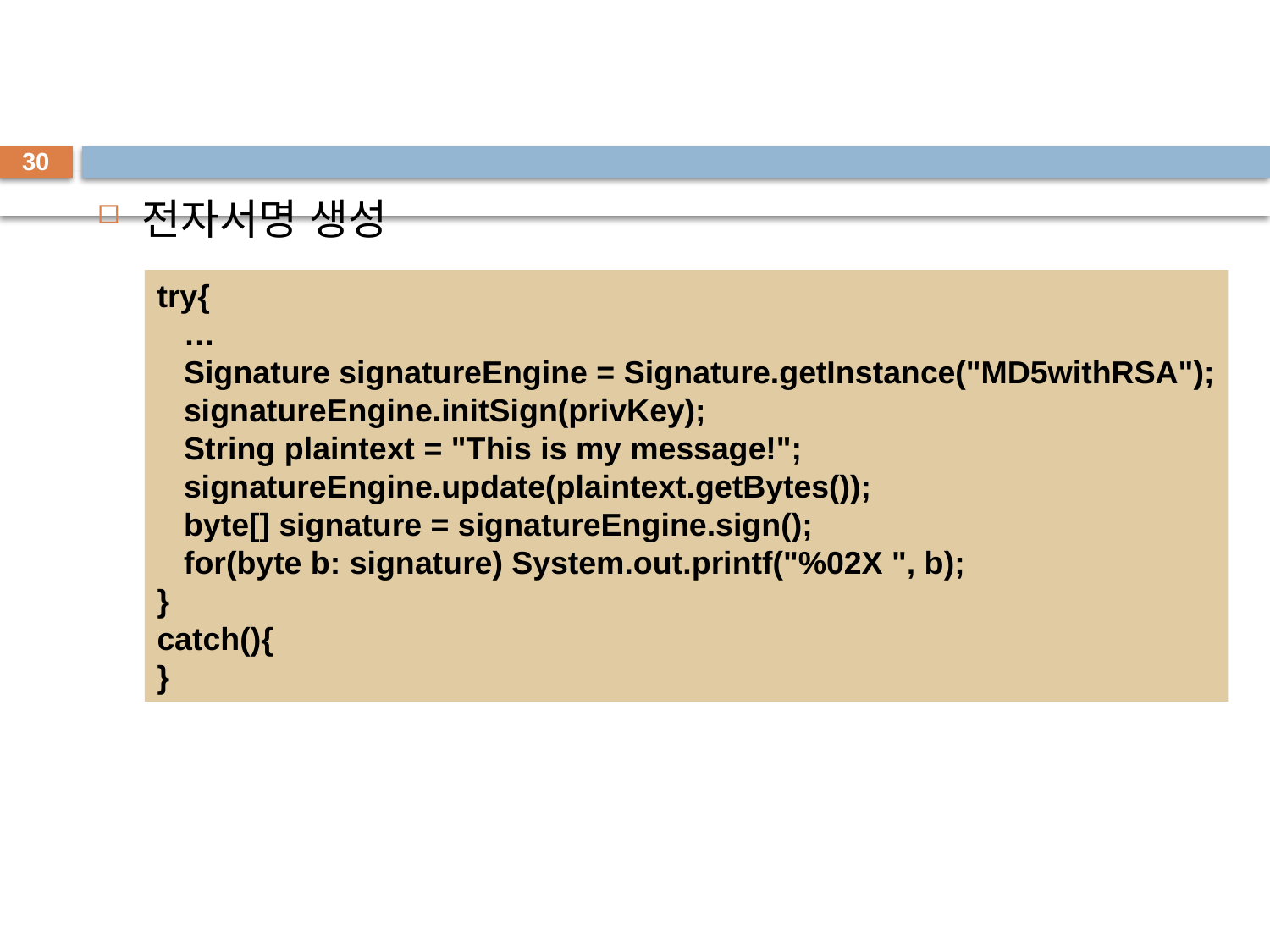

#
30
전자서명 생성
try{
   …
   Signature signatureEngine = Signature.getInstance("MD5withRSA");
   signatureEngine.initSign(privKey);
   String plaintext = "This is my message!";
   signatureEngine.update(plaintext.getBytes());
   byte[] signature = signatureEngine.sign();
   for(byte b: signature) System.out.printf("%02X ", b);
}
catch(){
}